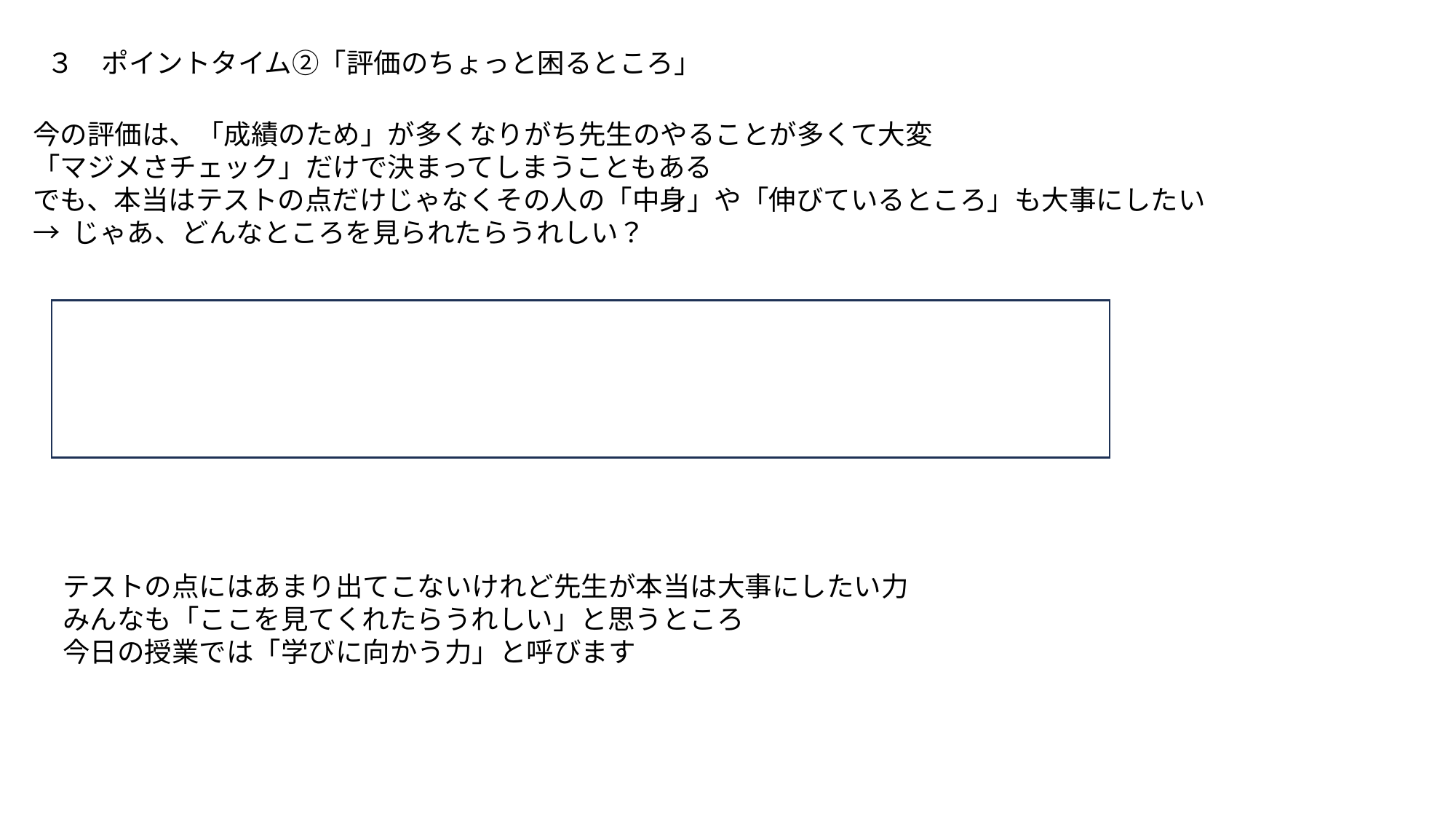

３　ポイントタイム②「評価のちょっと困るところ」
今の評価は、「成績のため」が多くなりがち先生のやることが多くて大変
「マジメさチェック」だけで決まってしまうこともある
でも、本当はテストの点だけじゃなくその人の「中身」や「伸びているところ」も大事にしたい
→ じゃあ、どんなところを見られたらうれしい？

テストの点にはあまり出てこないけれど先生が本当は大事にしたい力
みんなも「ここを見てくれたらうれしい」と思うところ
今日の授業では「学びに向かう力」と呼びます